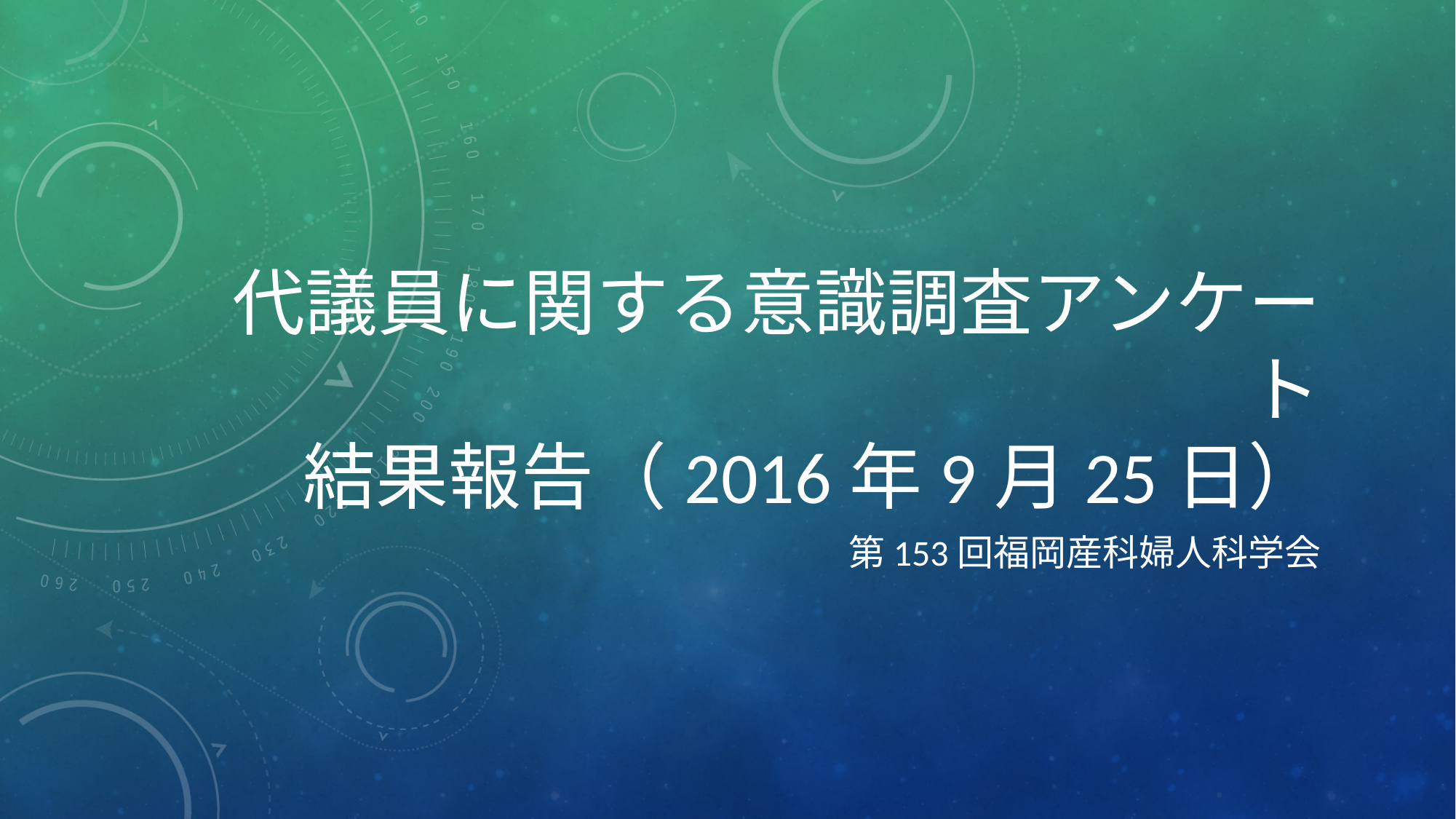

# 代議員に関する意識調査アンケート 結果報告（2016年9月25日）
第153回福岡産科婦人科学会